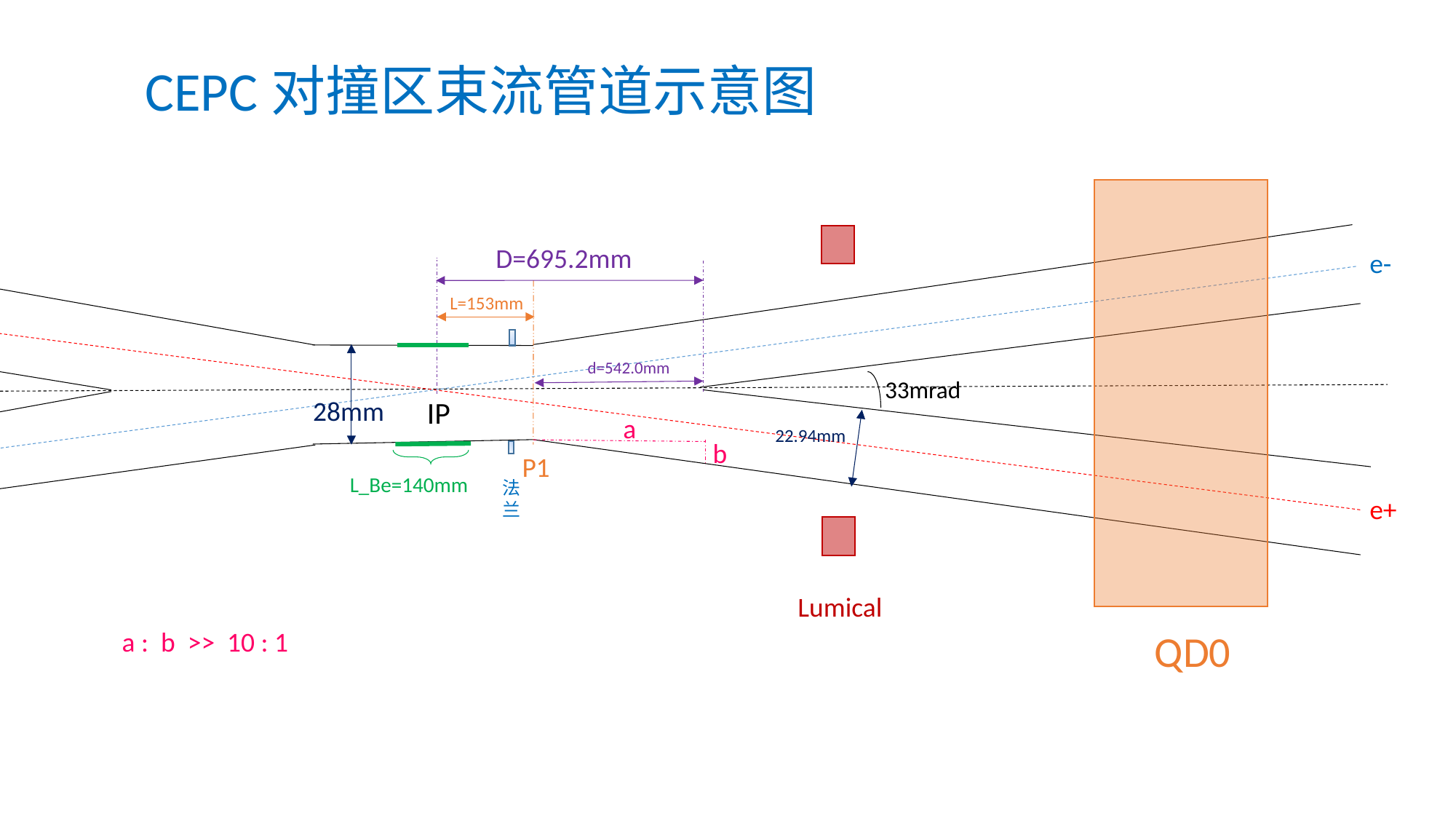

CEPC对撞区束流管道示意图

D=695.2mm
e-
L=153mm

d=542.0mm
33mrad

IP
28mm
a
22.94mm

b

P1

L_Be=140mm
法兰
e+

Lumical
a :  b  >>  10 : 1
QD0